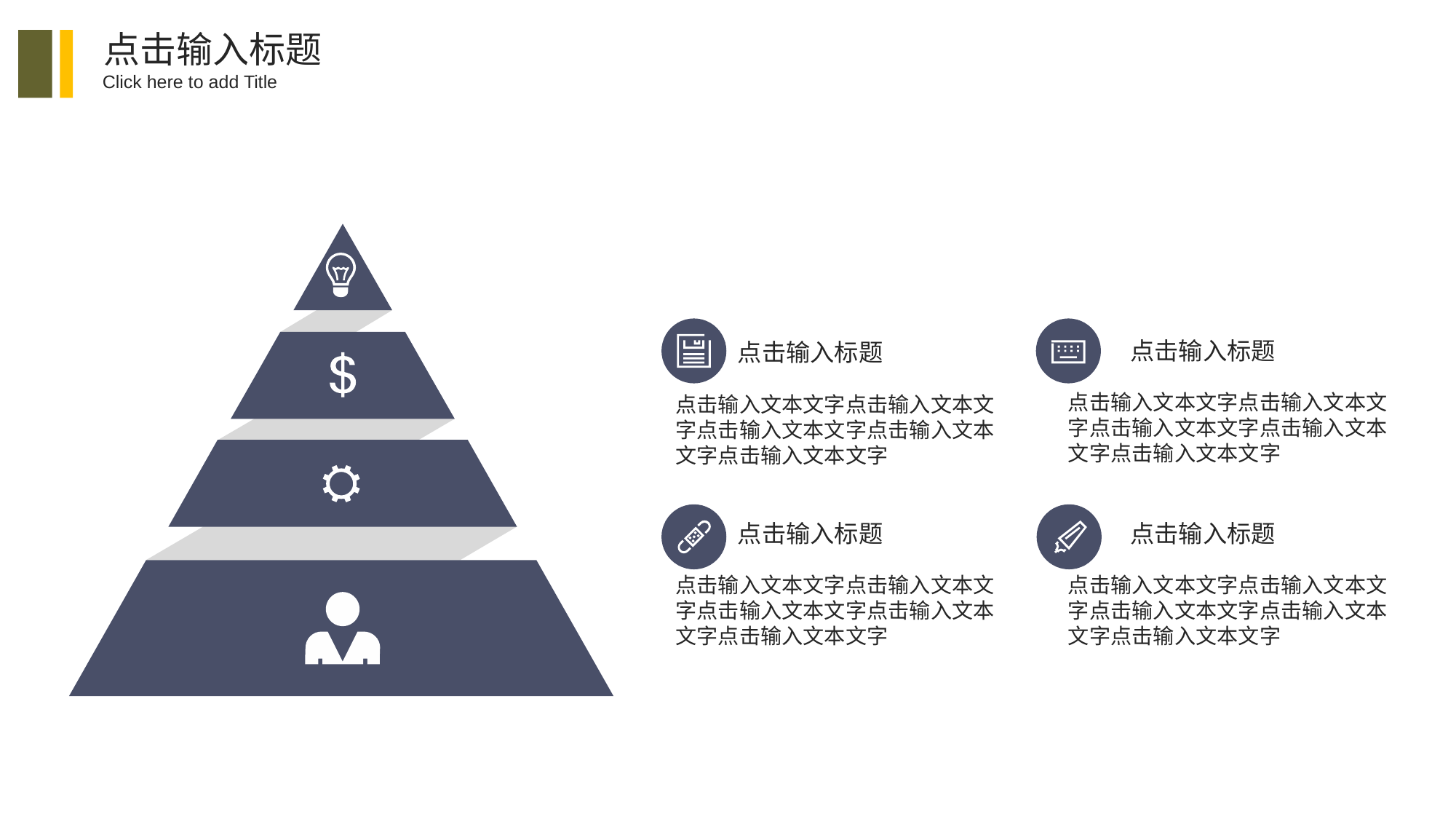

点击输入标题
Click here to add Title

点击输入标题
点击输入文本文字点击输入文本文字点击输入文本文字点击输入文本文字点击输入文本文字

点击输入标题
点击输入文本文字点击输入文本文字点击输入文本文字点击输入文本文字点击输入文本文字

点击输入标题
点击输入文本文字点击输入文本文字点击输入文本文字点击输入文本文字点击输入文本文字

点击输入标题
点击输入文本文字点击输入文本文字点击输入文本文字点击输入文本文字点击输入文本文字